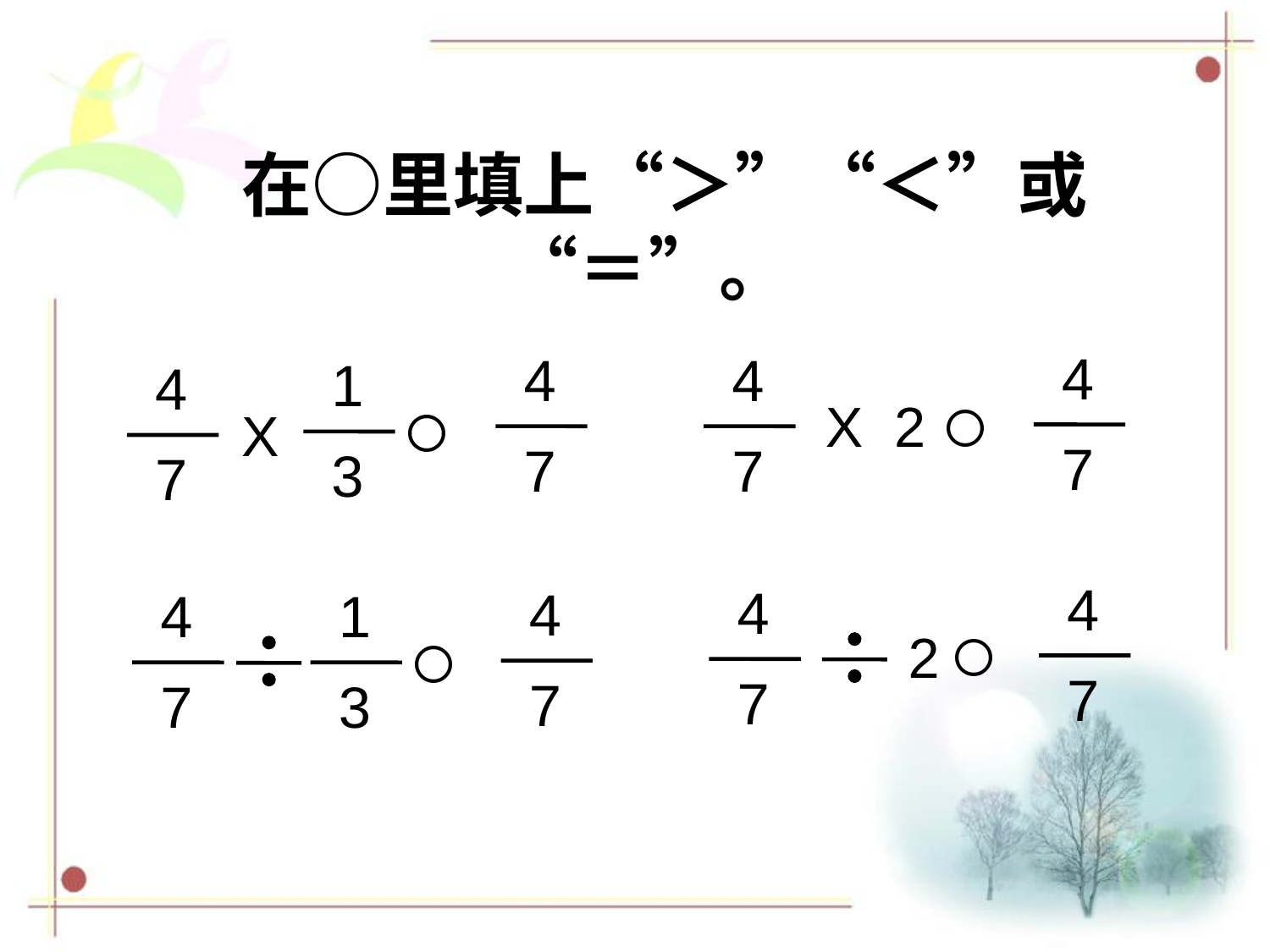

# 在○里填上“＞”“＜”或“＝”。
4

7
4

7
○
X
2
4

7
1

3
4

7
○
X
4

7
4

7
○
2

4

7
4

7
1

3
○